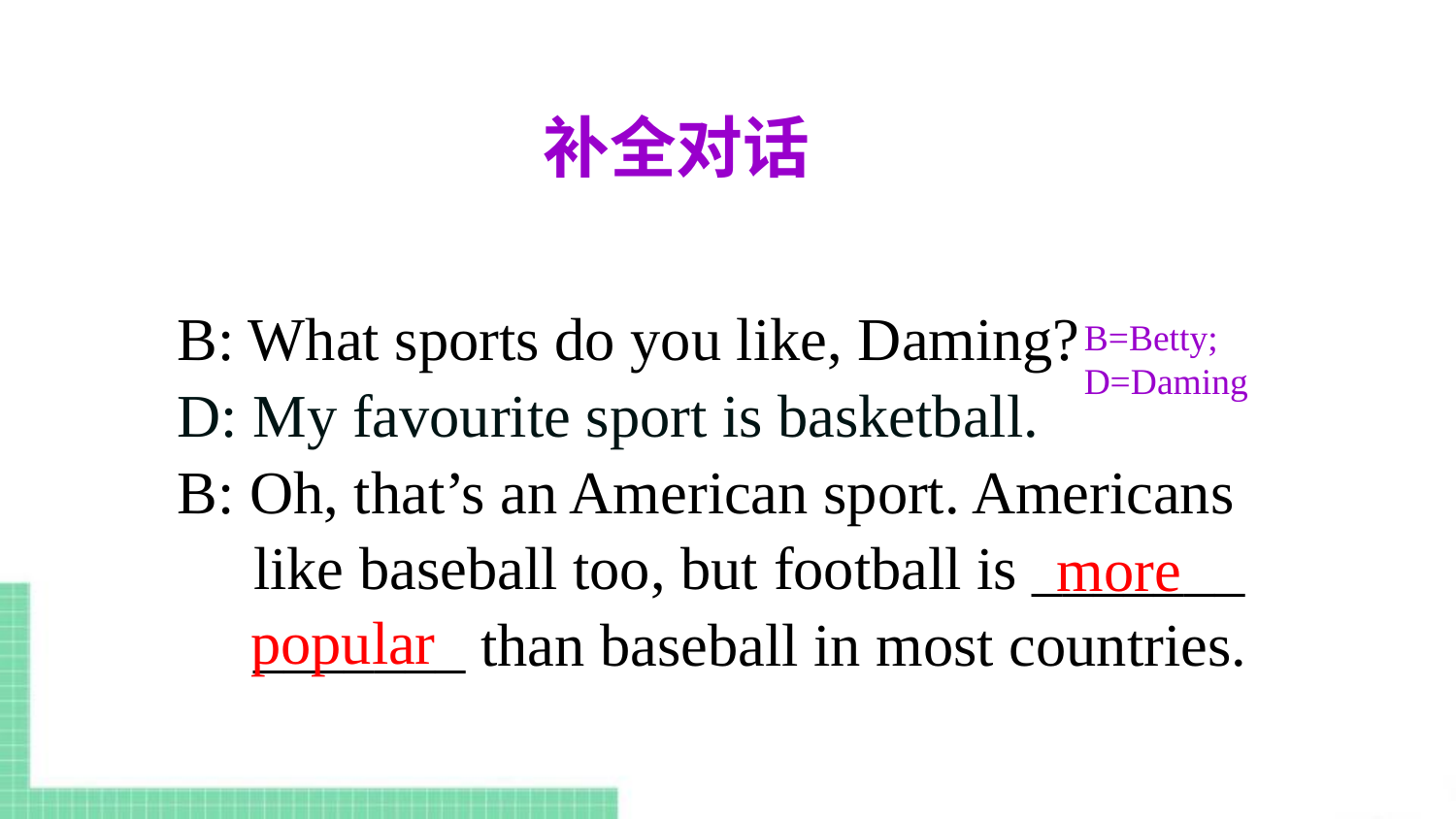

补全对话
B: What sports do you like, Daming?
D: My favourite sport is basketball.
B: Oh, that’s an American sport. Americans
     like baseball too, but football is _______
     _______ than baseball in most countries.
B=Betty;
D=Daming
more
popular